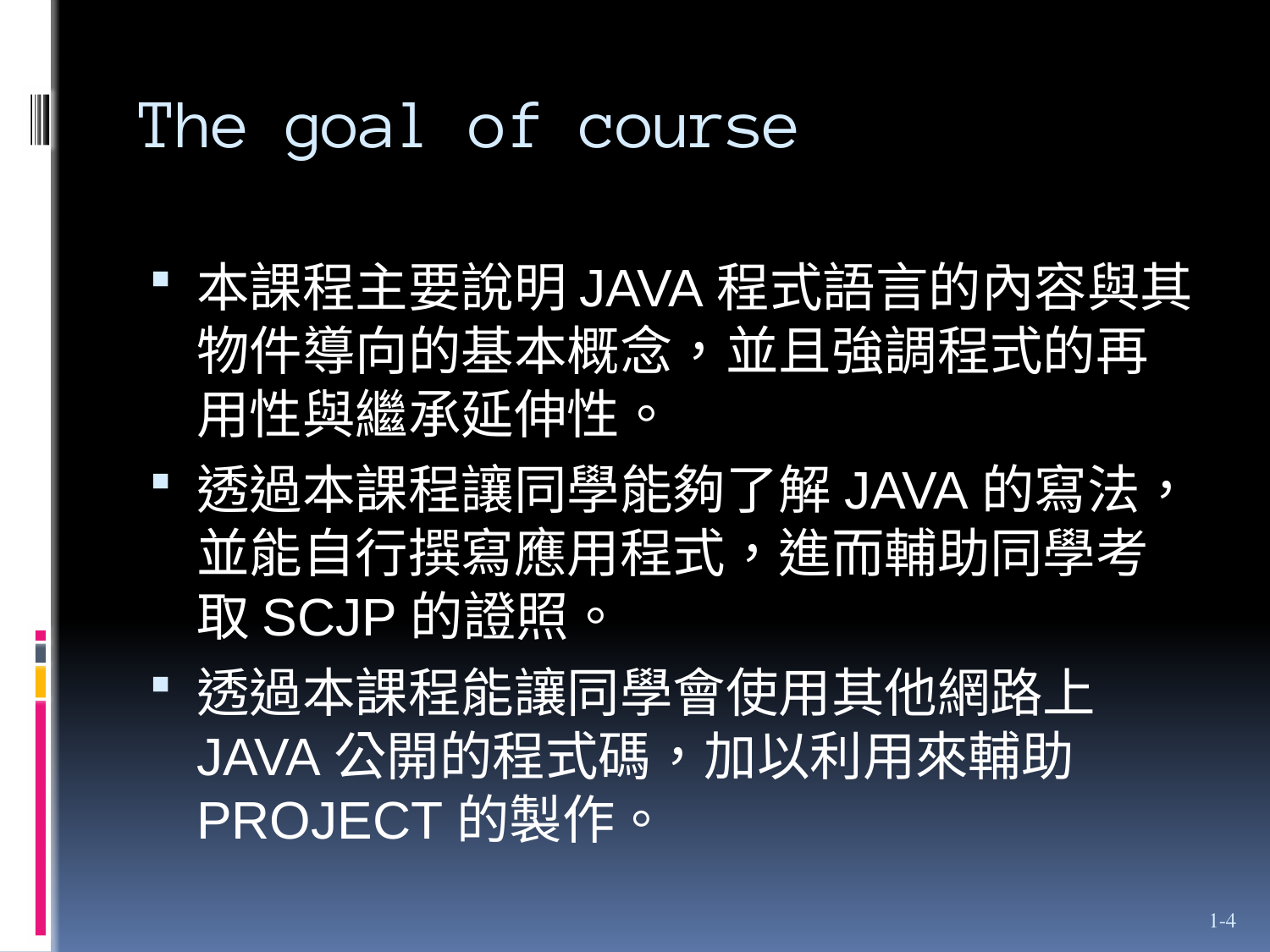

# The goal of course
本課程主要說明JAVA程式語言的內容與其物件導向的基本概念，並且強調程式的再用性與繼承延伸性。
透過本課程讓同學能夠了解JAVA的寫法，並能自行撰寫應用程式，進而輔助同學考取SCJP的證照。
透過本課程能讓同學會使用其他網路上JAVA公開的程式碼，加以利用來輔助PROJECT的製作。
1-4